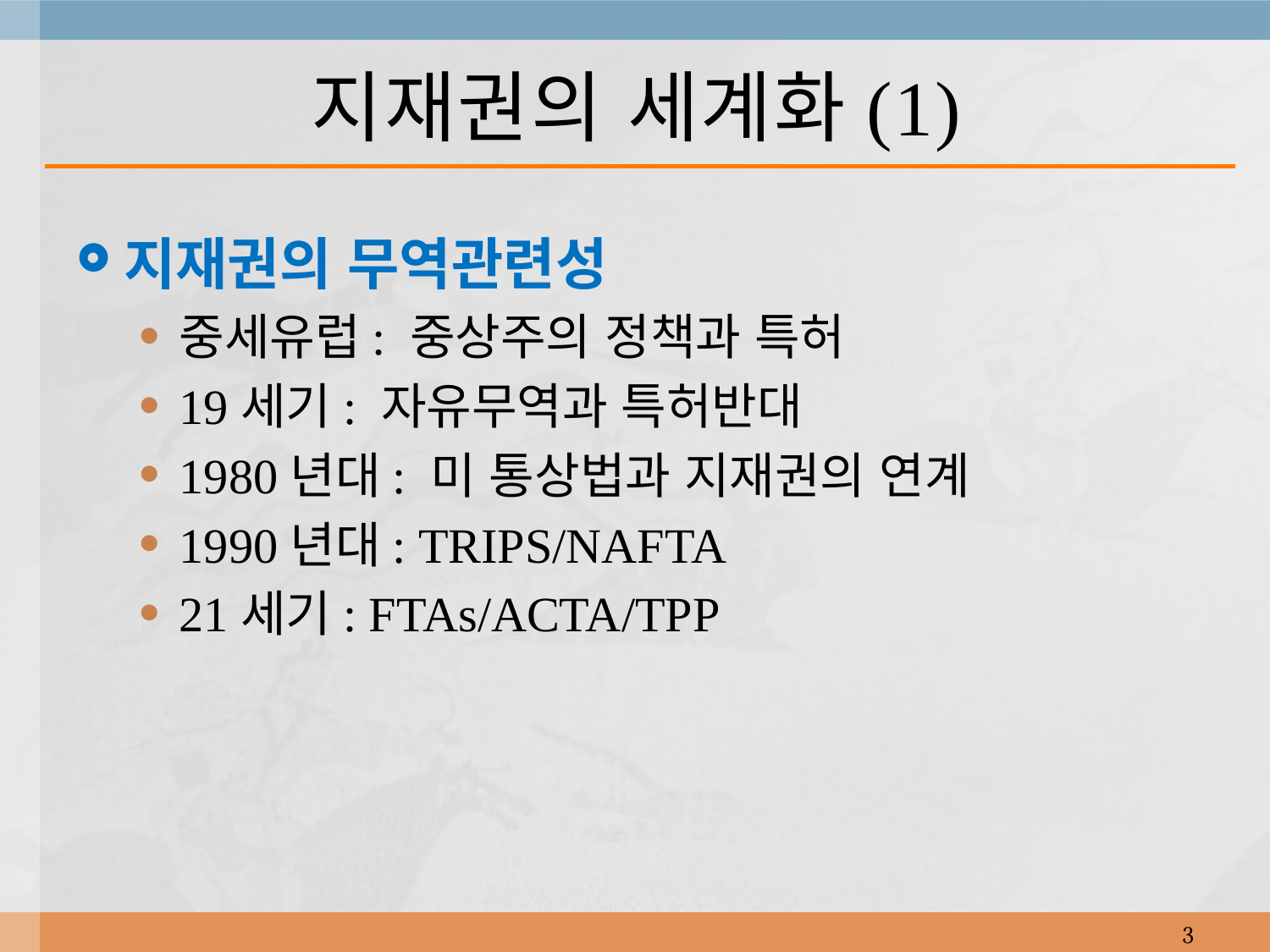

# 지재권의 세계화(1)
지재권의 무역관련성
중세유럽: 중상주의 정책과 특허
19세기: 자유무역과 특허반대
1980년대: 미 통상법과 지재권의 연계
1990년대: TRIPS/NAFTA
21세기: FTAs/ACTA/TPP
3